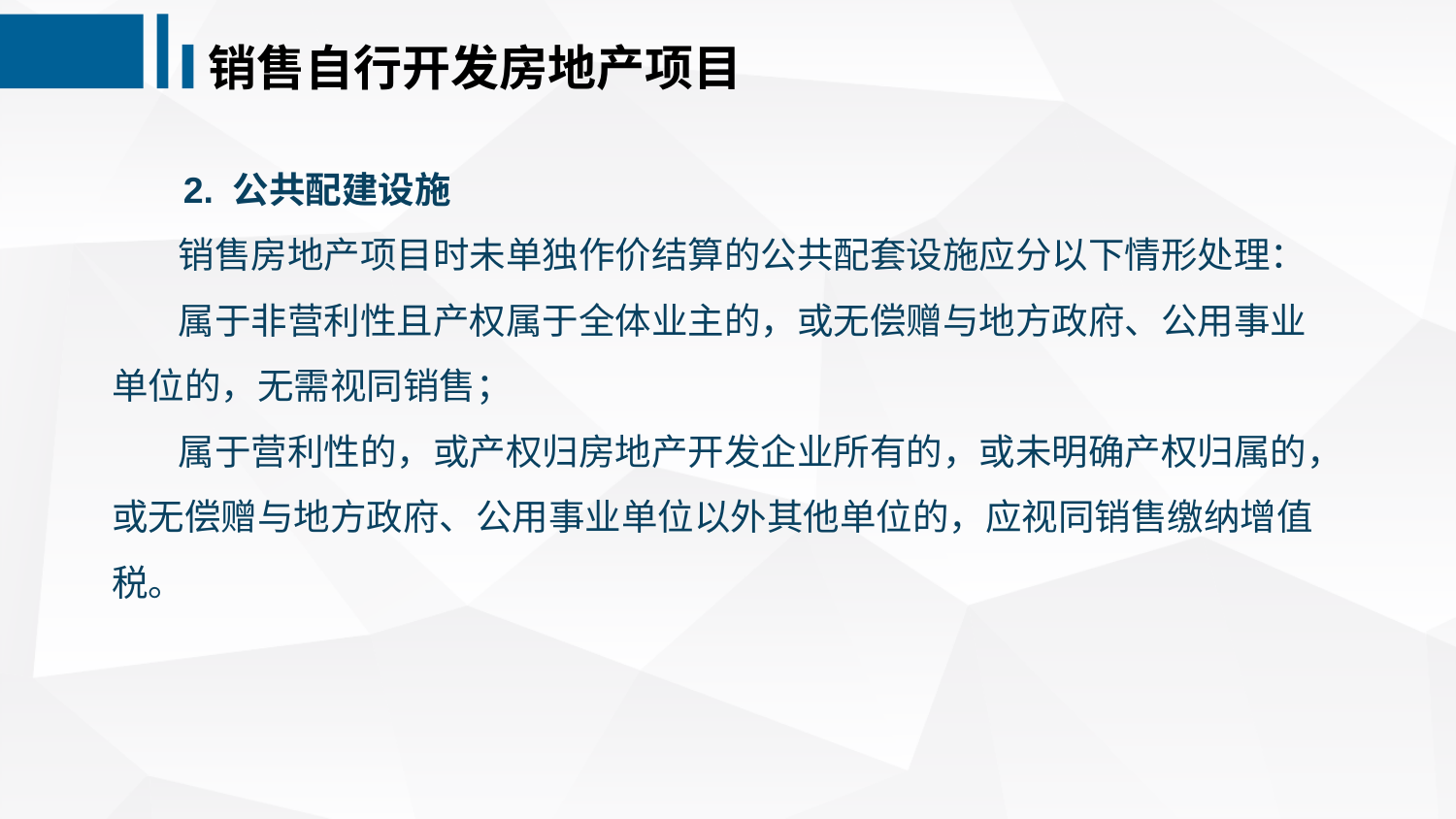

销售自行开发房地产项目
       2. 公共配建设施
       销售房地产项目时未单独作价结算的公共配套设施应分以下情形处理：
       属于非营利性且产权属于全体业主的，或无偿赠与地方政府、公用事业单位的，无需视同销售；
       属于营利性的，或产权归房地产开发企业所有的，或未明确产权归属的，或无偿赠与地方政府、公用事业单位以外其他单位的，应视同销售缴纳增值税。
29